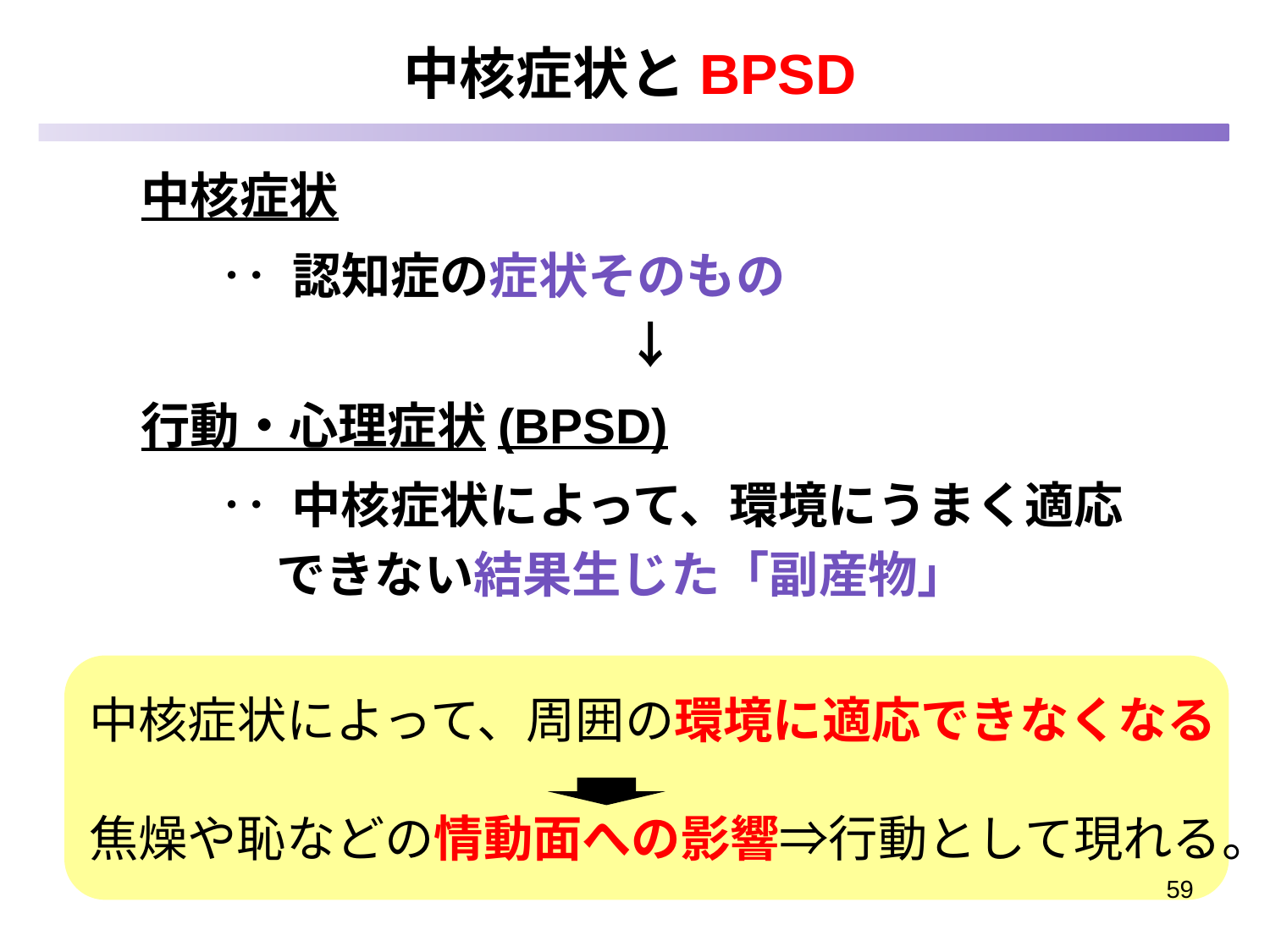

# 中核症状とBPSD

中核症状
       ‥ 認知症の症状そのもの
　　　			     ↓
行動・心理症状(BPSD)
       ‥ 中核症状によって、環境にうまく適応
           できない結果生じた「副産物」

中核症状によって、周囲の環境に適応できなくなる

焦燥や恥などの情動面への影響⇒行動として現れる。

59